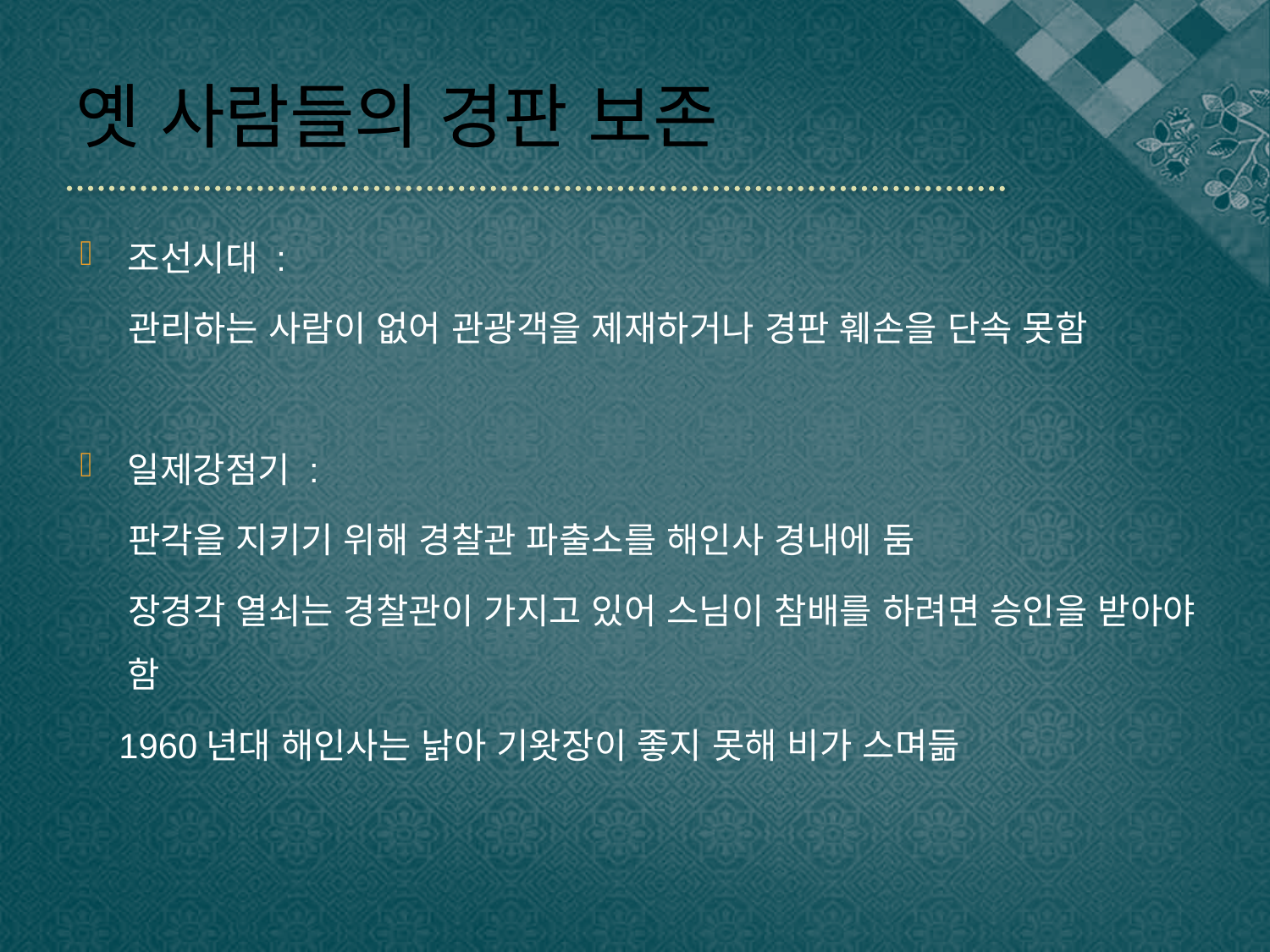

# 옛 사람들의 경판 보존
조선시대 :
    관리하는 사람이 없어 관광객을 제재하거나 경판 훼손을 단속 못함

일제강점기 :
    판각을 지키기 위해 경찰관 파출소를 해인사 경내에 둠
    장경각 열쇠는 경찰관이 가지고 있어 스님이 참배를 하려면 승인을 받아야 함
    1960년대 해인사는 낡아 기왓장이 좋지 못해 비가 스며듦